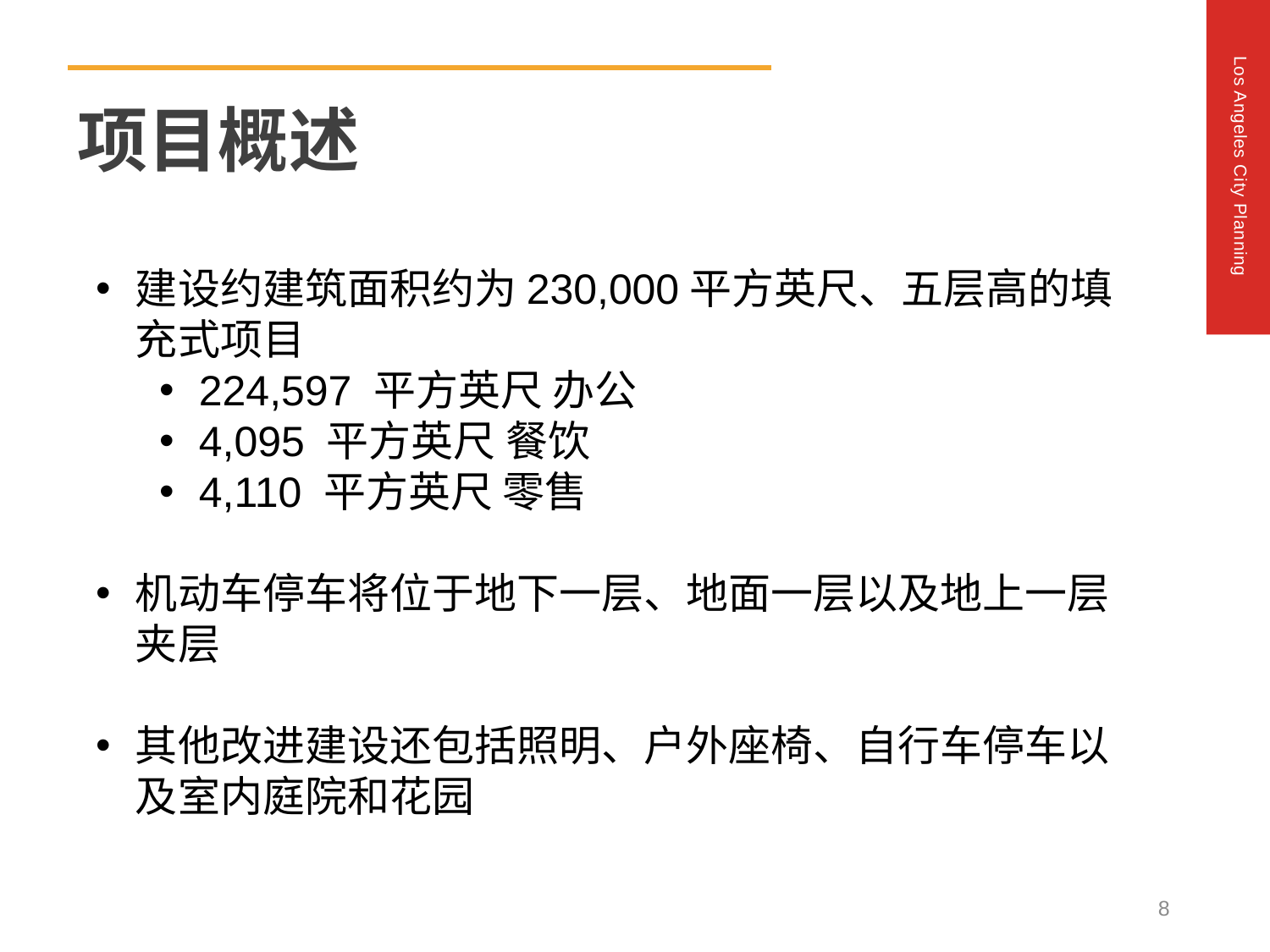

项目概述
建设约建筑面积约为230,000平方英尺、五层高的填充式项目
224,597 平方英尺 办公
4,095 平方英尺 餐饮
4,110 平方英尺 零售

机动车停车将位于地下一层、地面一层以及地上一层夹层

其他改进建设还包括照明、户外座椅、自行车停车以及室内庭院和花园
Hudson Ave.
8